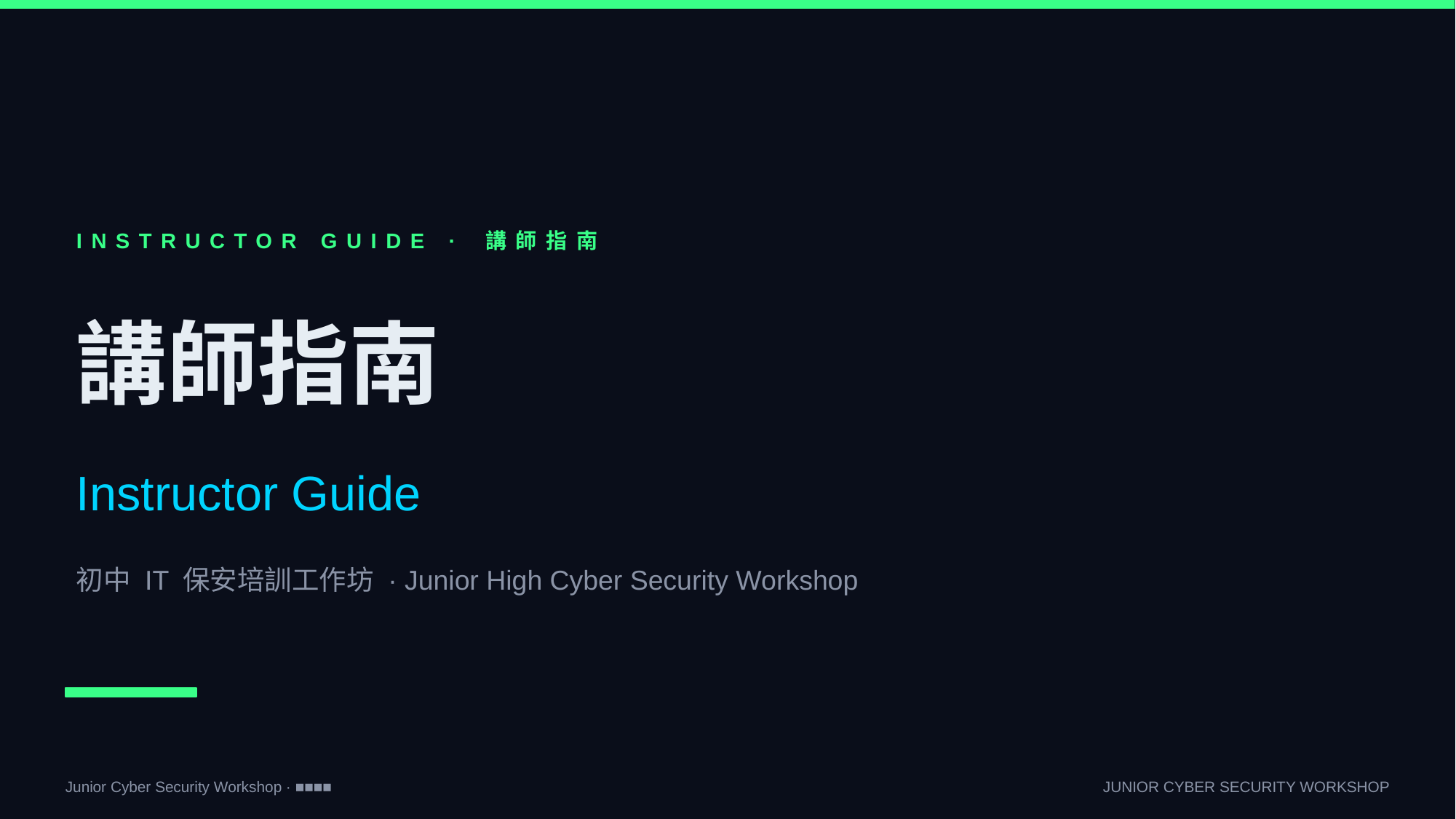

INSTRUCTOR GUIDE · 講師指南
講師指南
Instructor Guide
初中 IT 保安培訓工作坊 · Junior High Cyber Security Workshop